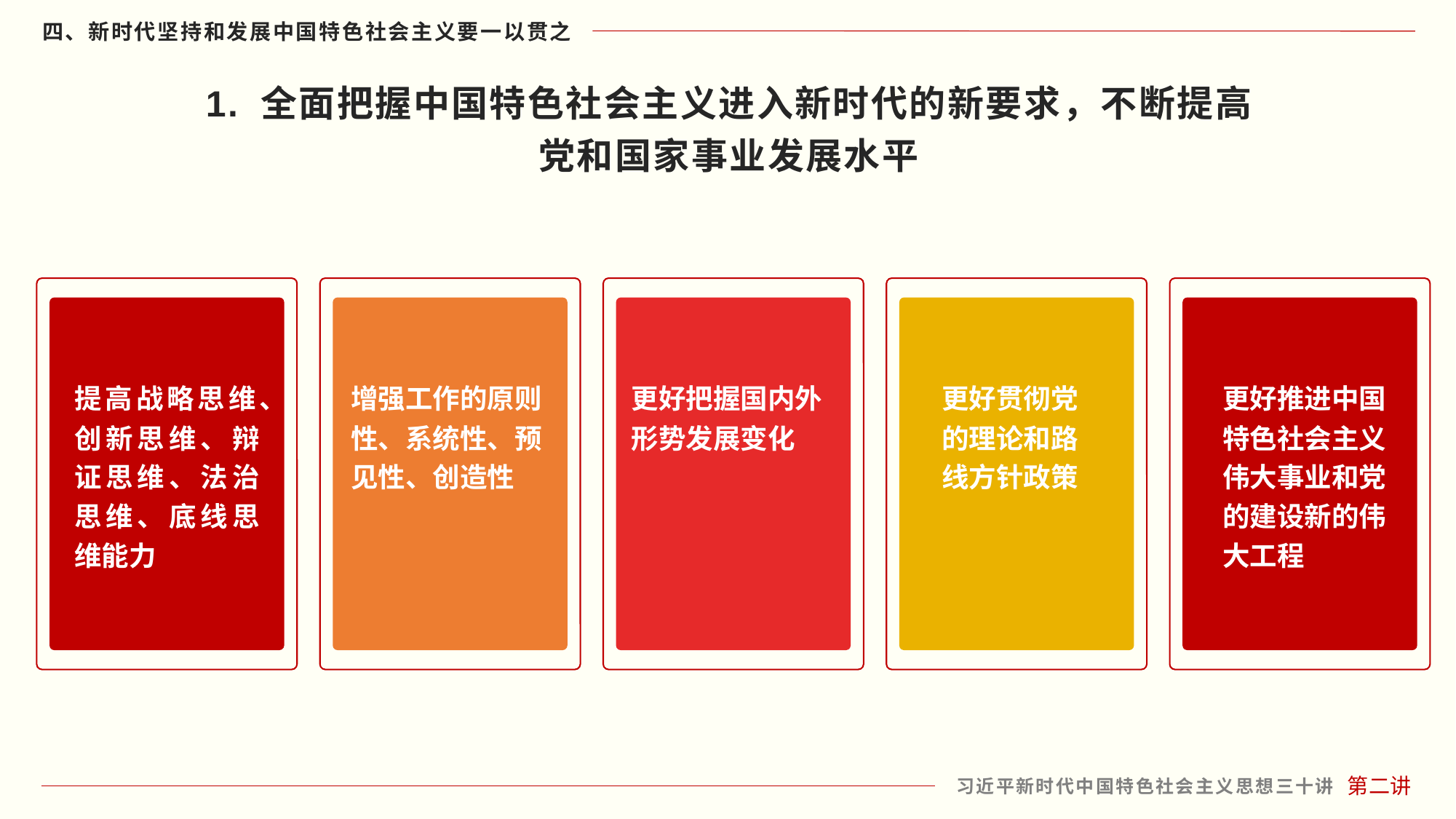

1. 全面把握中国特色社会主义进入新时代的新要求，不断提高
党和国家事业发展水平

增强工作的原则性、系统性、预见性、创造性
更好把握国内外形势发展变化
提高战略思维、创新思维、辩证思维、法治思维、底线思维能力
更好贯彻党的理论和路线方针政策
更好推进中国特色社会主义伟大事业和党的建设新的伟大工程